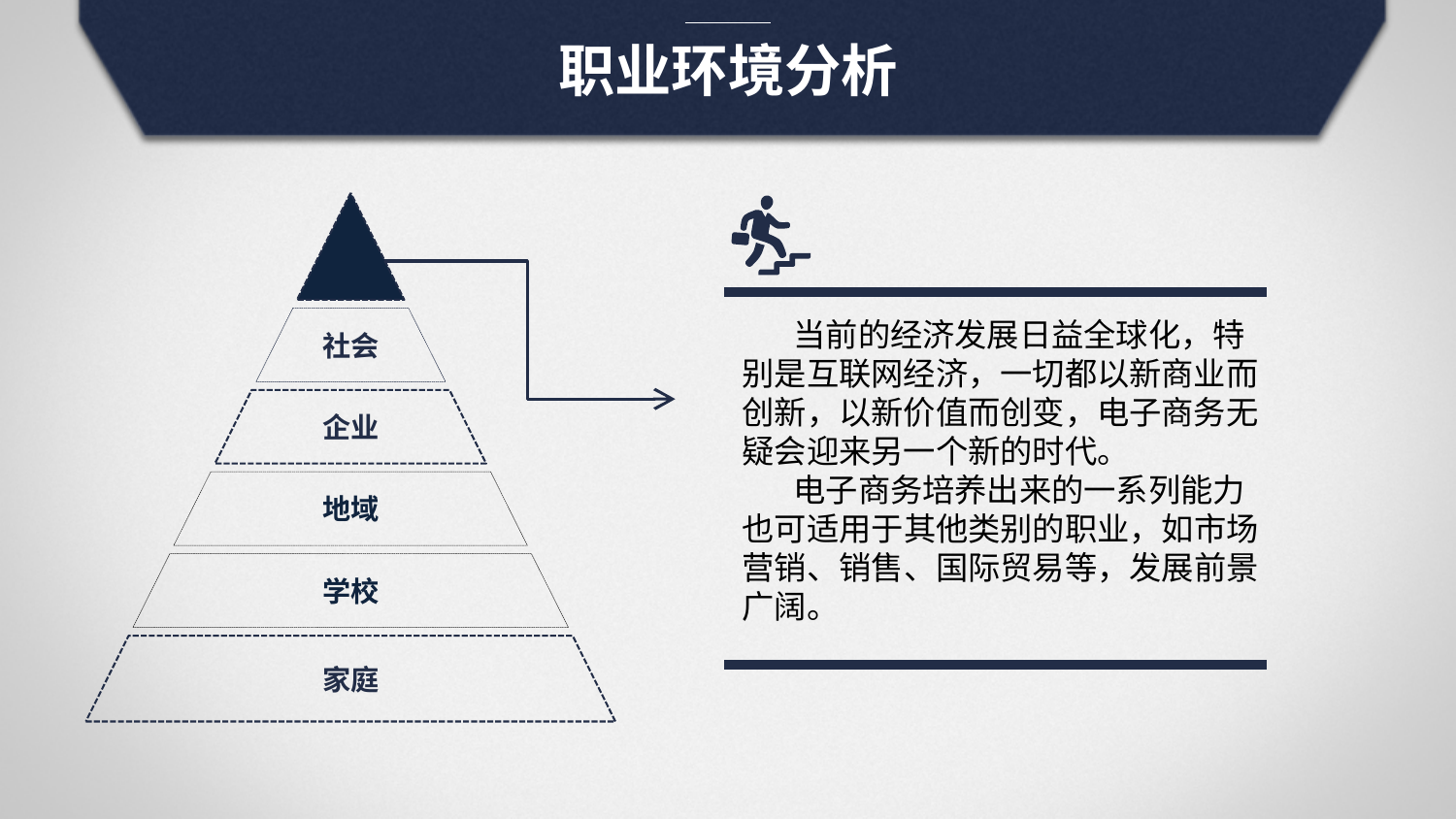

职业环境分析

社会

企业

地域

学校

家庭

      当前的经济发展日益全球化，特别是互联网经济，一切都以新商业而创新，以新价值而创变，电子商务无疑会迎来另一个新的时代。
      电子商务培养出来的一系列能力也可适用于其他类别的职业，如市场营销、销售、国际贸易等，发展前景广阔。